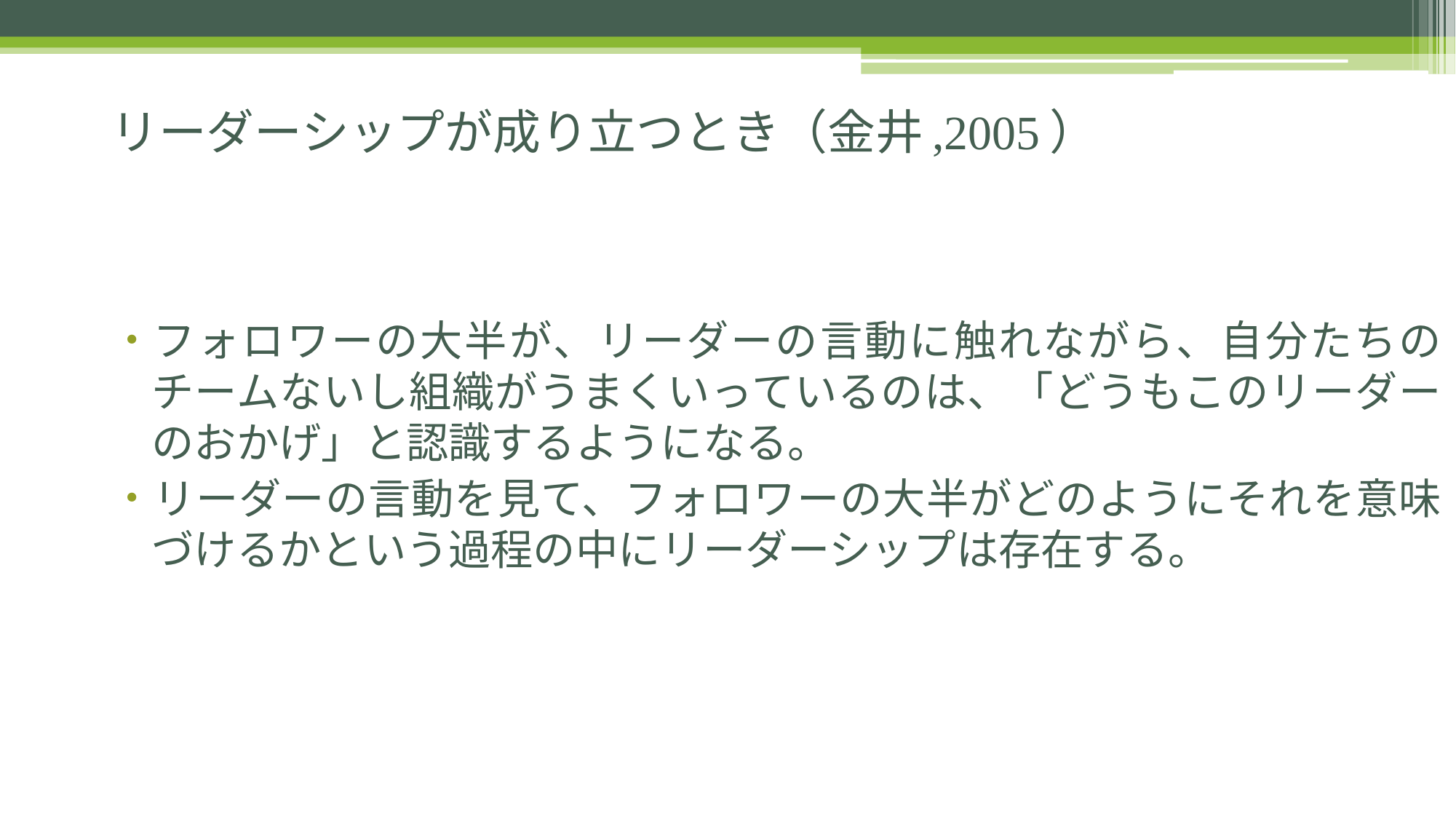

# リーダーシップが成り立つとき（金井,2005）
フォロワーの大半が、リーダーの言動に触れながら、自分たちのチームないし組織がうまくいっているのは、「どうもこのリーダーのおかげ」と認識するようになる。
リーダーの言動を見て、フォロワーの大半がどのようにそれを意味づけるかという過程の中にリーダーシップは存在する。